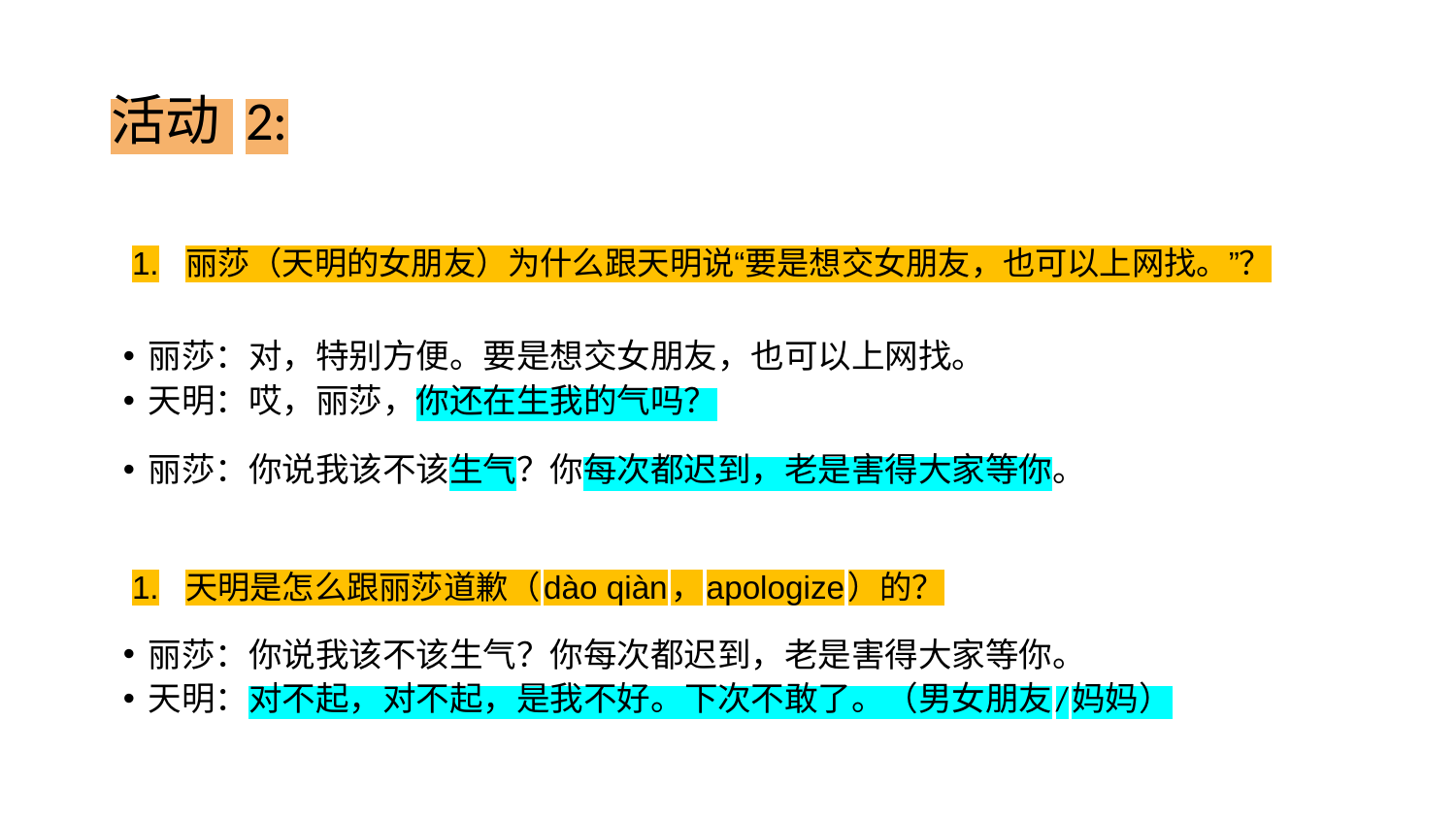

# 活动 2:
丽莎（天明的女朋友）为什么跟天明说“要是想交女朋友，也可以上网找。”？

丽莎：对，特别方便。要是想交女朋友，也可以上网找。
天明：哎，丽莎，你还在生我的气吗？
丽莎：你说我该不该生气？你每次都迟到，老是害得大家等你。

天明是怎么跟丽莎道歉（dào qiàn，apologize）的？
丽莎：你说我该不该生气？你每次都迟到，老是害得大家等你。
天明：对不起，对不起，是我不好。下次不敢了。（男女朋友/妈妈）